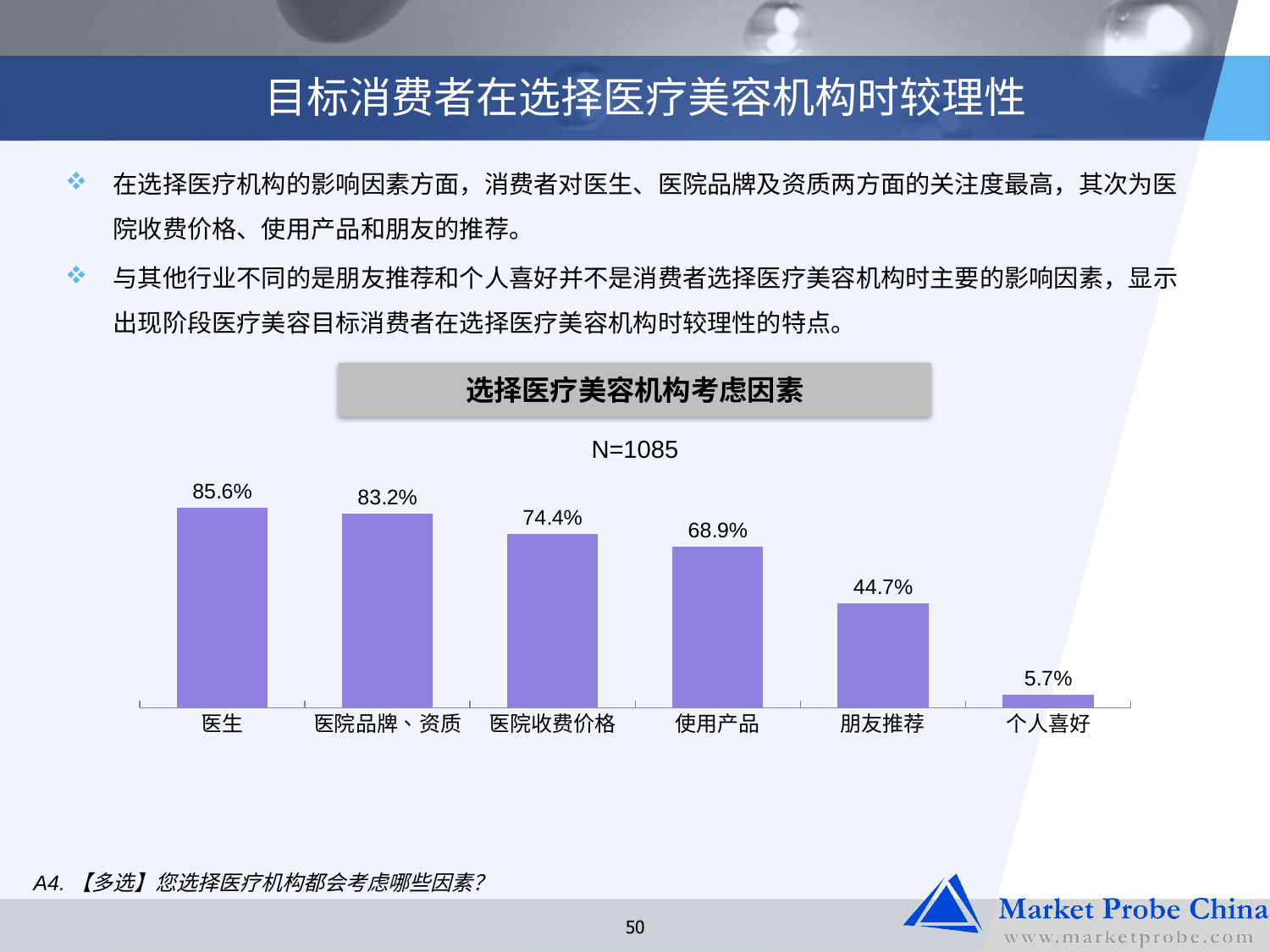

# 目标消费者在选择医疗美容机构时较理性
在选择医疗机构的影响因素方面，消费者对医生、医院品牌及资质两方面的关注度最高，其次为医院收费价格、使用产品和朋友的推荐。
与其他行业不同的是朋友推荐和个人喜好并不是消费者选择医疗美容机构时主要的影响因素，显示出现阶段医疗美容目标消费者在选择医疗美容机构时较理性的特点。

### Chart

| Category | 总计 |
|---|---|
| 医生 | 0.8562211981566822 |
| 医院品牌、资质 | 0.8322580645161289 |
| 医院收费价格 | 0.7437788018433182 |
| 使用产品 | 0.6894009216589861 |
| 朋友推荐 | 0.4470046082949309 |
| 个人喜好 | 0.05714285714285714 |
选择医疗美容机构考虑因素
N=1085
A4.【多选】您选择医疗机构都会考虑哪些因素？
50